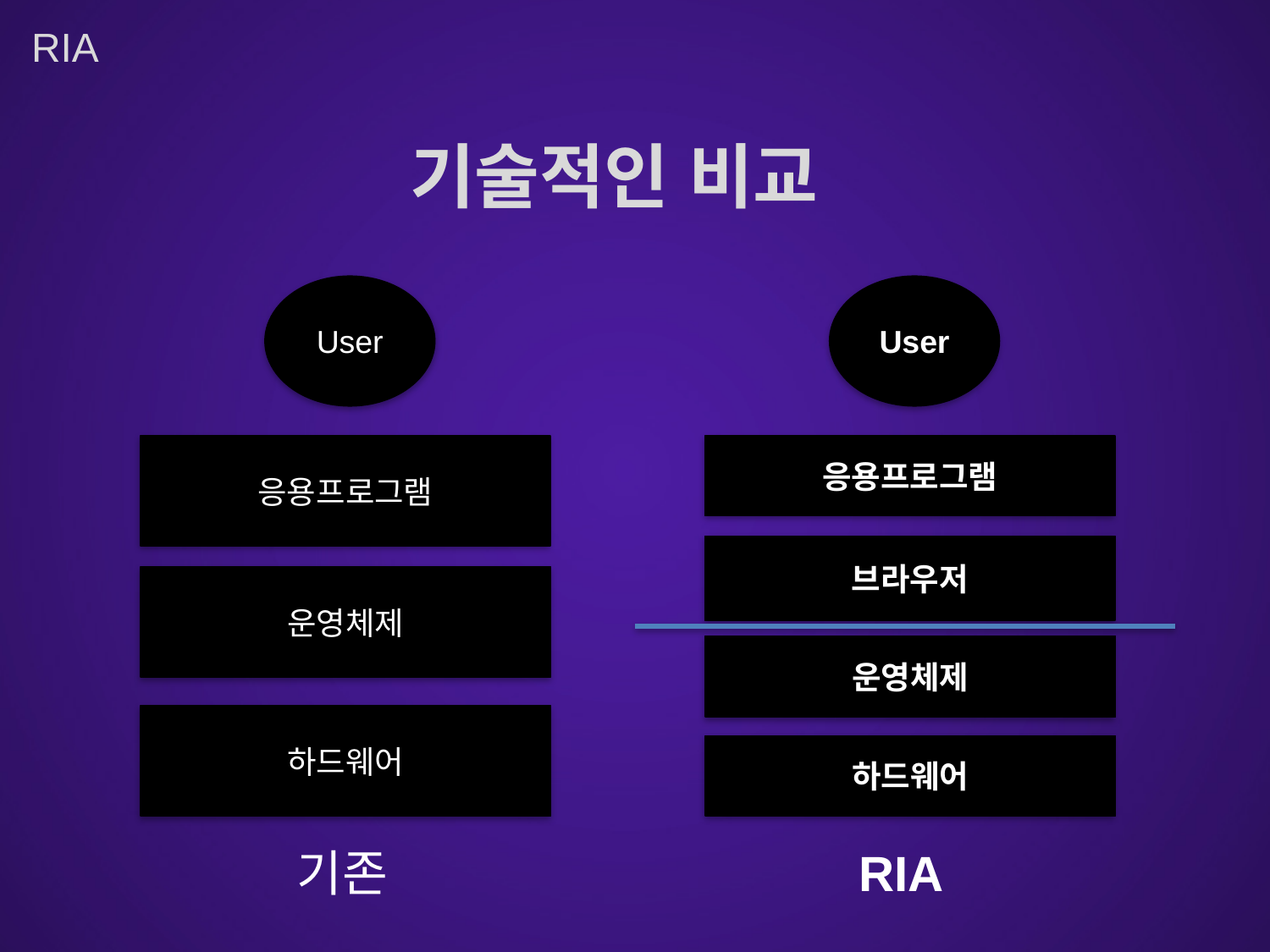

RIA
기술적인 비교
User
User
응용프로그램
응용프로그램
브라우저
운영체제
운영체제
하드웨어
하드웨어
기존
RIA